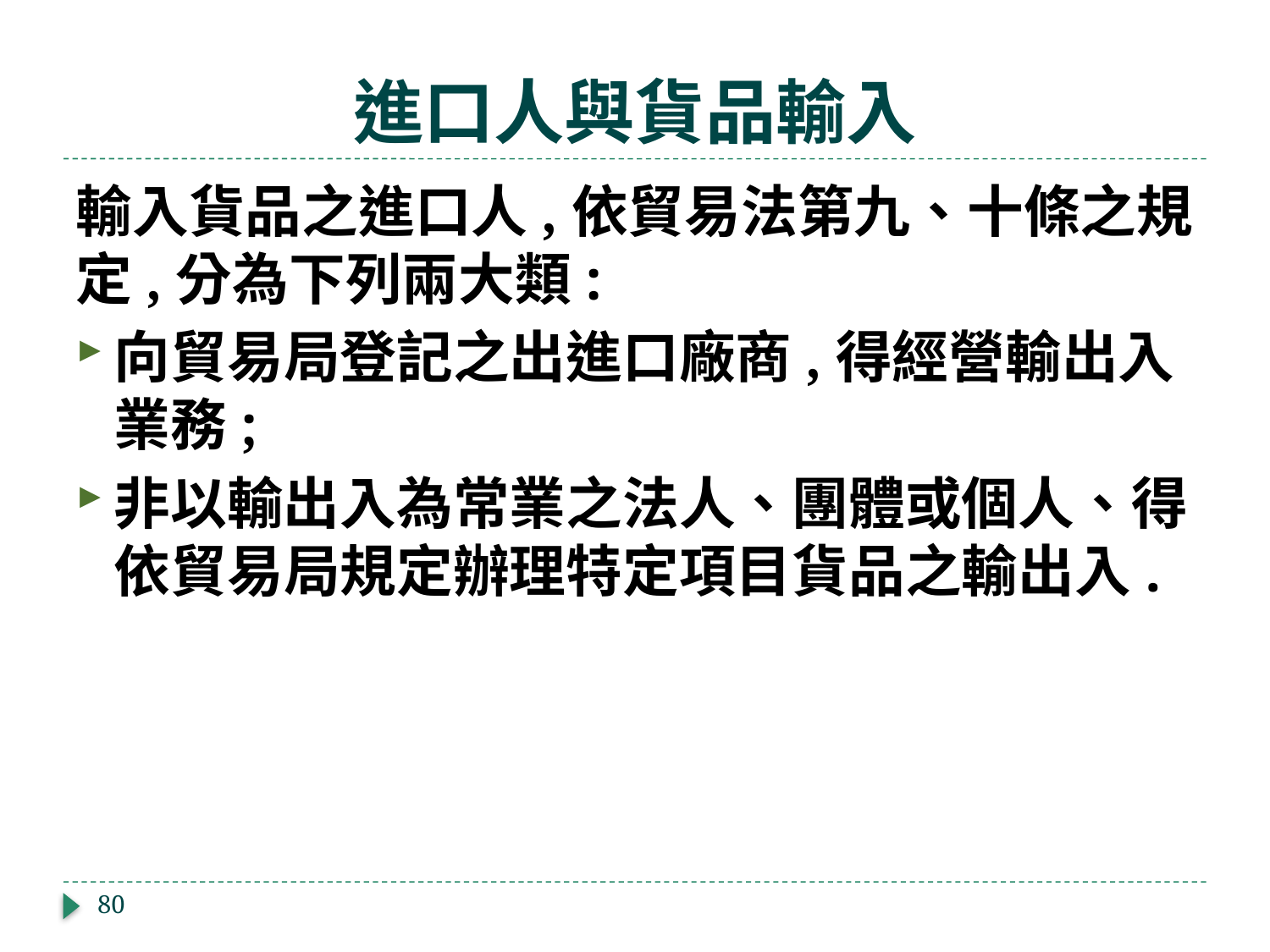

# 進口人與貨品輸入
輸入貨品之進口人,依貿易法第九、十條之規定,分為下列兩大類:
向貿易局登記之出進口廠商,得經營輸出入業務;
非以輸出入為常業之法人、團體或個人、得依貿易局規定辦理特定項目貨品之輸出入.
80